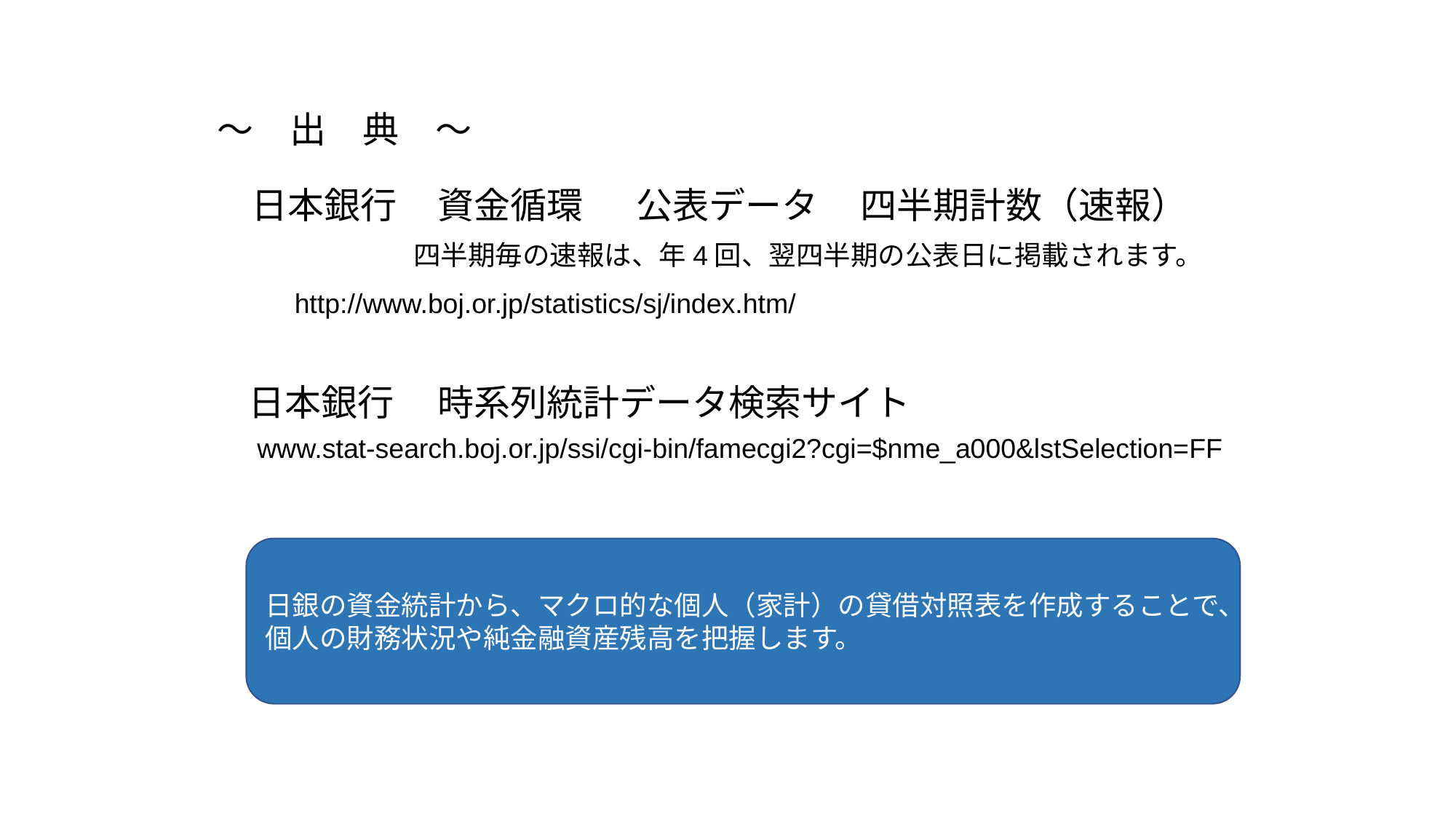

～　出　典　～
日本銀行
資金循環
公表データ
四半期計数（速報）
四半期毎の速報は、年4回、翌四半期の公表日に掲載されます。
http://www.boj.or.jp/statistics/sj/index.htm/
日本銀行
時系列統計データ検索サイト
www.stat-search.boj.or.jp/ssi/cgi-bin/famecgi2?cgi=$nme_a000&lstSelection=FF
日銀の資金統計から、マクロ的な個人（家計）の貸借対照表を作成することで、個人の財務状況や純金融資産残高を把握します。